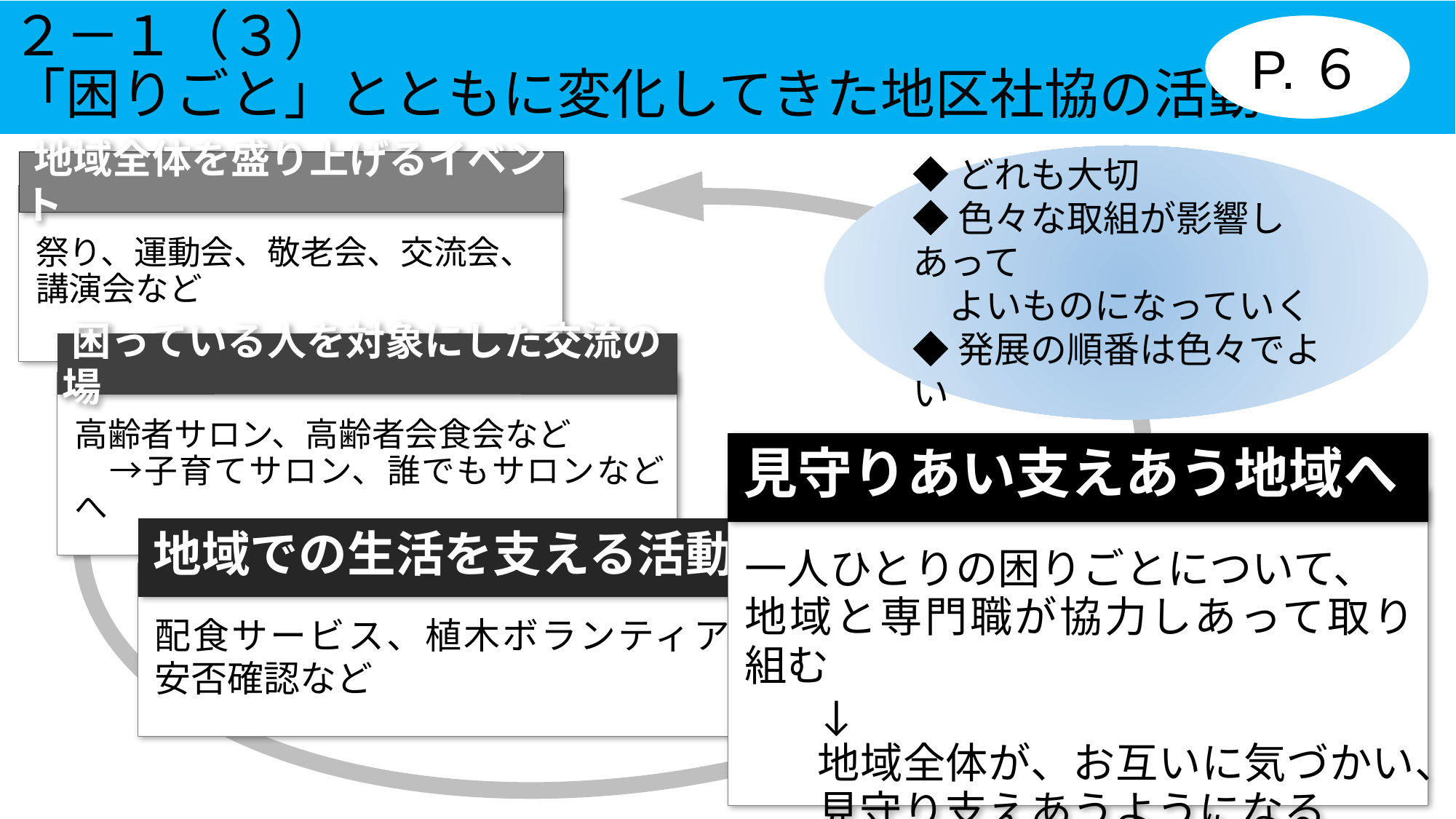

# ２－１（３） 「困りごと」とともに変化してきた地区社協の活動
P.６
◆どれも大切
◆色々な取組が影響しあって
　よいものになっていく
◆発展の順番は色々でよい
地域全体を盛り上げるイベント

祭り、運動会、敬老会、交流会、
講演会など

困っている人を対象にした交流の場

高齢者サロン、高齢者会食会など
　→子育てサロン、誰でもサロンなどへ
見守りあい支えあう地域へ

一人ひとりの困りごとについて、
地域と専門職が協力しあって取り組む
↓
地域全体が、お互いに気づかい、
見守り支えあうようになる
地域での生活を支える活動

配食サービス、植木ボランティア、
安否確認など
8